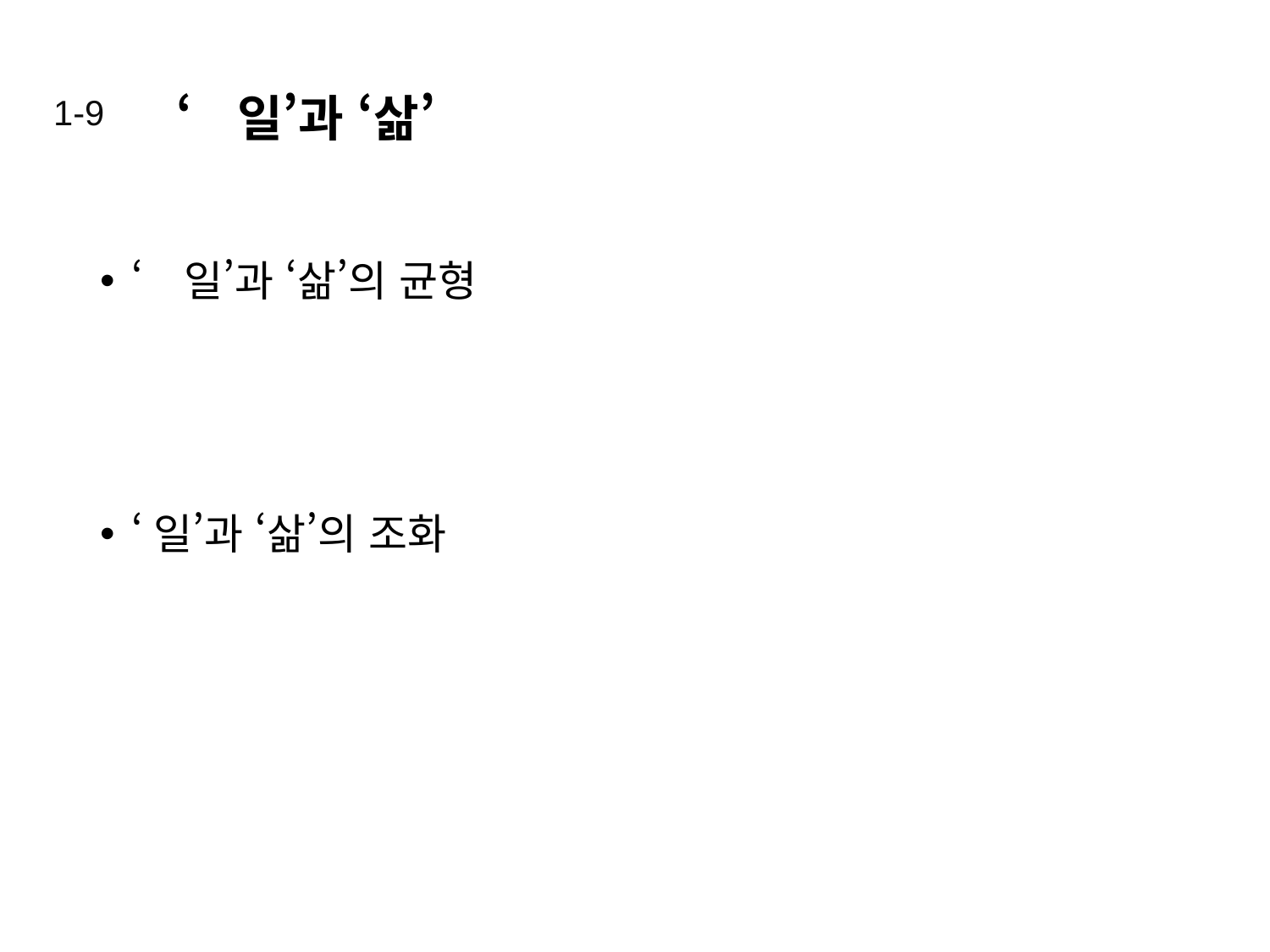

1-9
# ‘일’과 ‘삶’
‘일’과 ‘삶’의 균형

‘일’과 ‘삶’의 조화